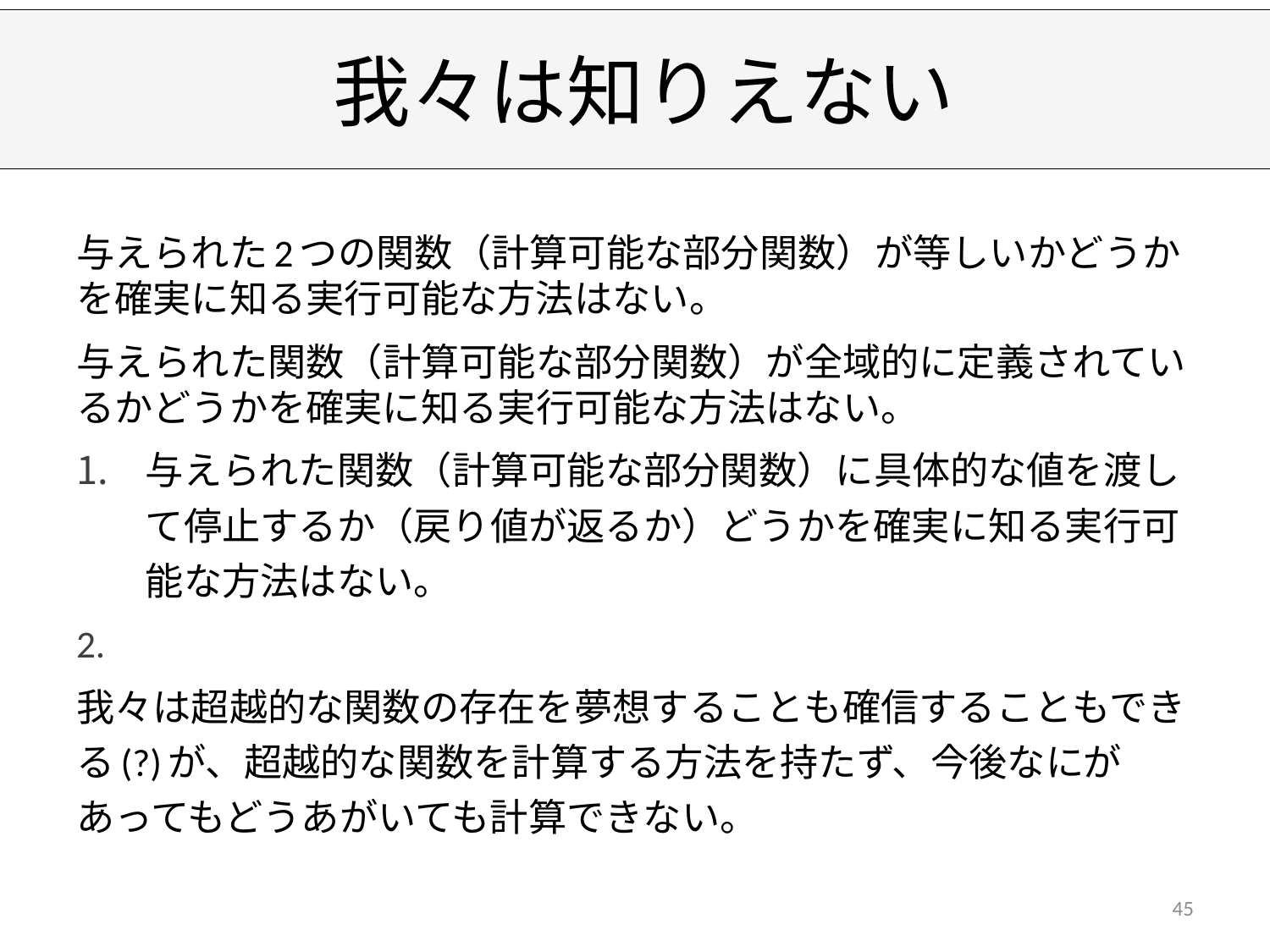

# 我々は知りえない
与えられた2つの関数（計算可能な部分関数）が等しいかどうかを確実に知る実行可能な方法はない。
与えられた関数（計算可能な部分関数）が全域的に定義されているかどうかを確実に知る実行可能な方法はない。
与えられた関数（計算可能な部分関数）に具体的な値を渡して停止するか（戻り値が返るか）どうかを確実に知る実行可能な方法はない。

我々は超越的な関数の存在を夢想することも確信することもできる(?)が、超越的な関数を計算する方法を持たず、今後なにがあってもどうあがいても計算できない。
45